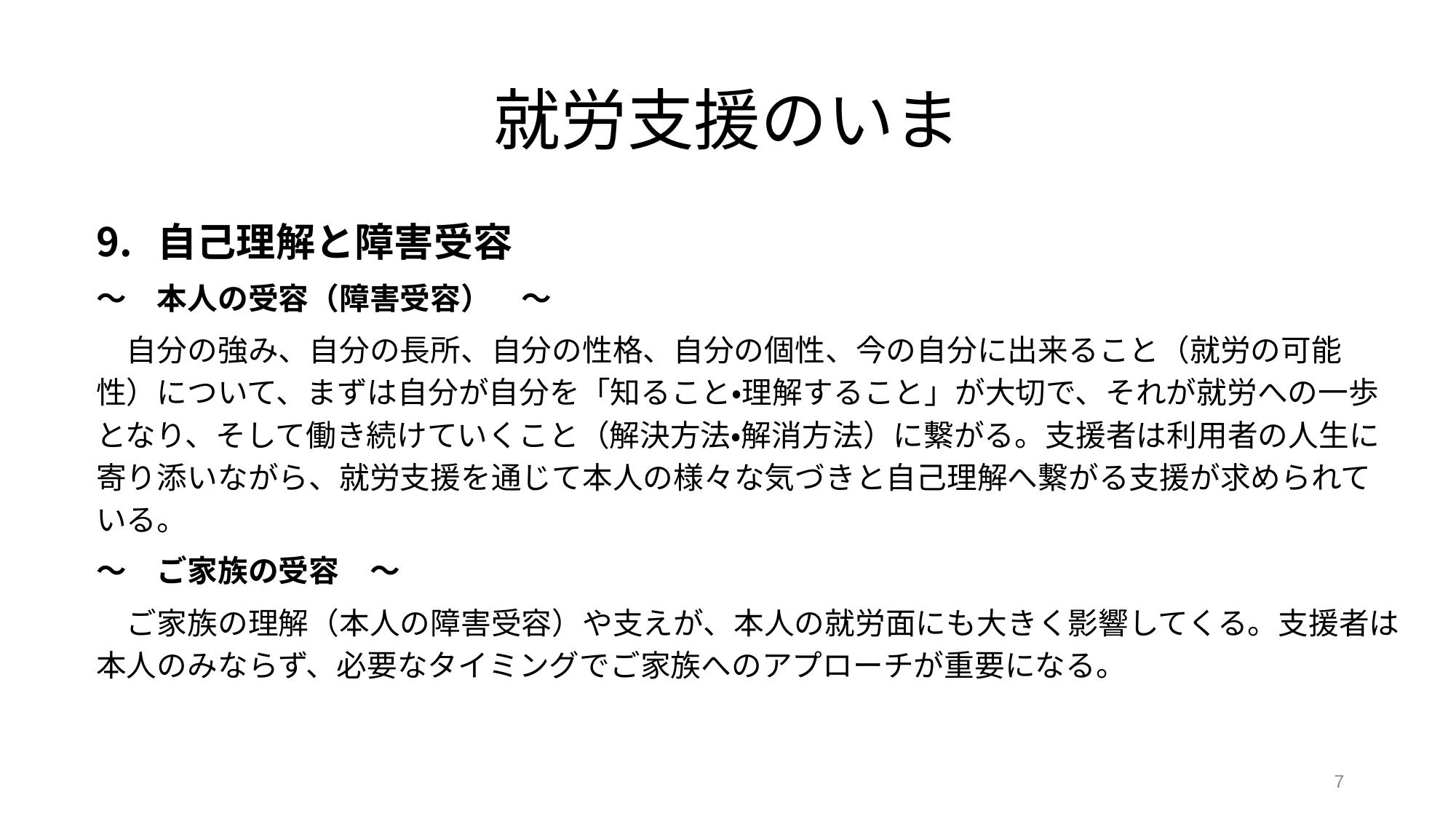

# 就労支援のいま
自己理解と障害受容
～　本人の受容（障害受容）　～
　自分の強み、自分の長所、自分の性格、自分の個性、今の自分に出来ること（就労の可能性）について、まずは自分が自分を「知ること・理解すること」が大切で、それが就労への一歩となり、そして働き続けていくこと（解決方法・解消方法）に繋がる。支援者は利用者の人生に寄り添いながら、就労支援を通じて本人の様々な気づきと自己理解へ繋がる支援が求められている。
～　ご家族の受容　～
　ご家族の理解（本人の障害受容）や支えが、本人の就労面にも大きく影響してくる。支援者は本人のみならず、必要なタイミングでご家族へのアプローチが重要になる。
7